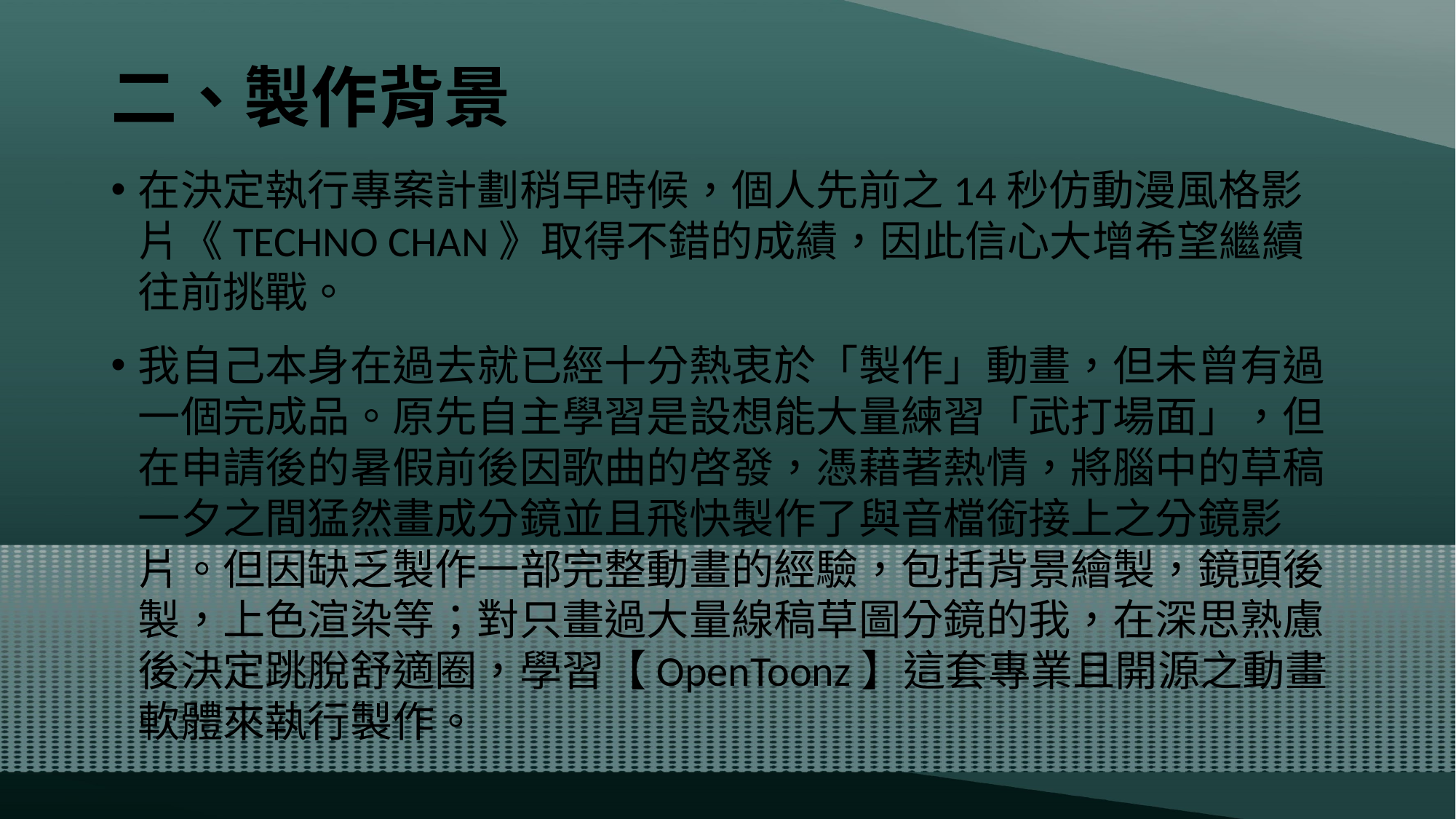

# 二、製作背景

在決定執行專案計劃稍早時候，個人先前之14秒仿動漫風格影片《TECHNO CHAN》取得不錯的成績，因此信心大增希望繼續往前挑戰。
我自己本身在過去就已經十分熱衷於「製作」動畫，但未曾有過一個完成品。原先自主學習是設想能大量練習「武打場面」，但在申請後的暑假前後因歌曲的啓發，憑藉著熱情，將腦中的草稿一夕之間猛然畫成分鏡並且飛快製作了與音檔銜接上之分鏡影片。但因缺乏製作一部完整動畫的經驗，包括背景繪製，鏡頭後製，上色渲染等；對只畫過大量線稿草圖分鏡的我，在深思熟慮後決定跳脫舒適圈，學習【OpenToonz】這套專業且開源之動畫軟體來執行製作。